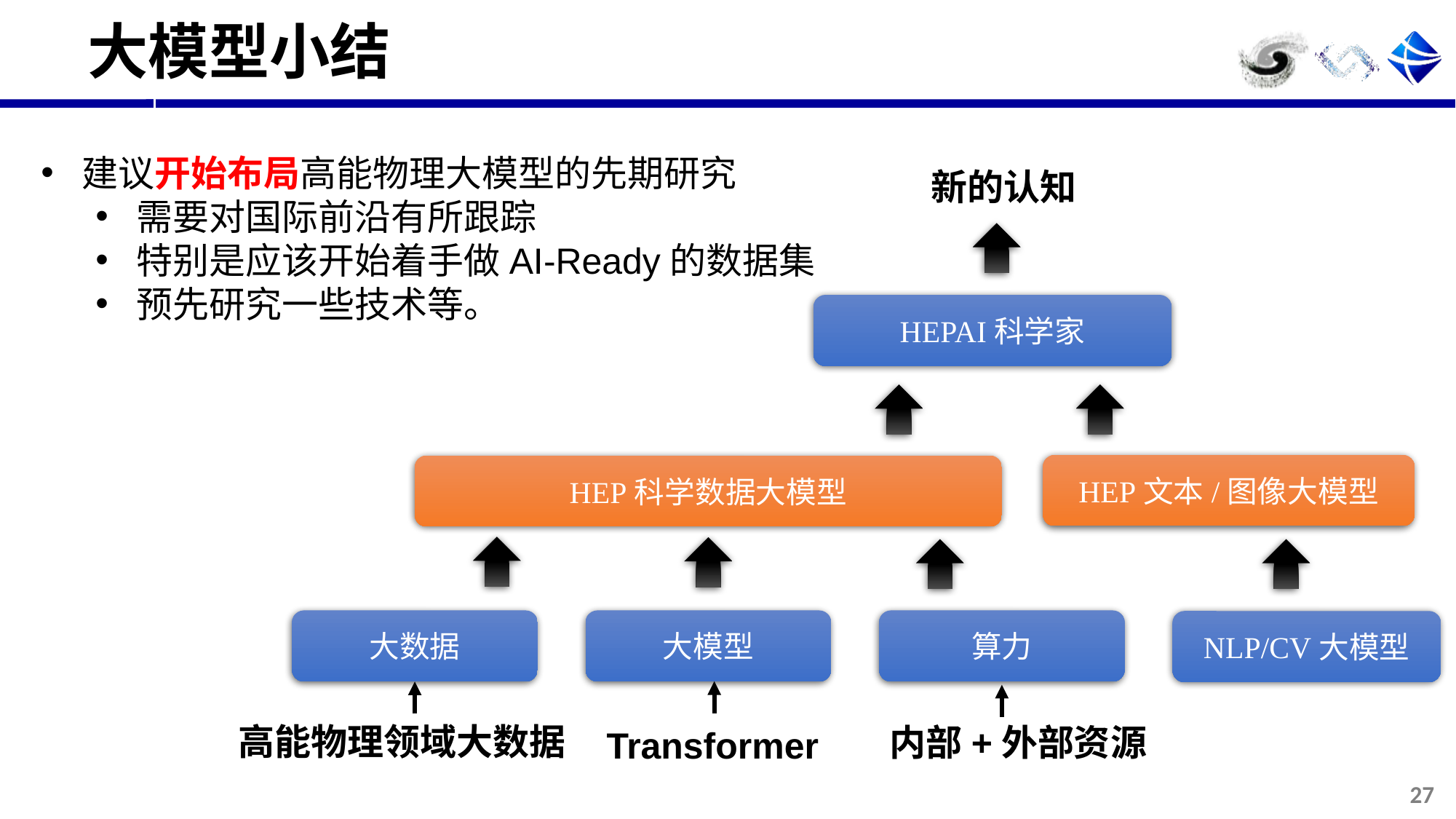

# 大模型小结
建议开始布局高能物理大模型的先期研究
需要对国际前沿有所跟踪
特别是应该开始着手做AI-Ready的数据集
预先研究一些技术等。

新的认知

HEPAI科学家

HEP文本/图像大模型
HEP科学数据大模型

大数据
大模型
算力
NLP/CV大模型
高能物理领域大数据
内部+外部资源
Transformer